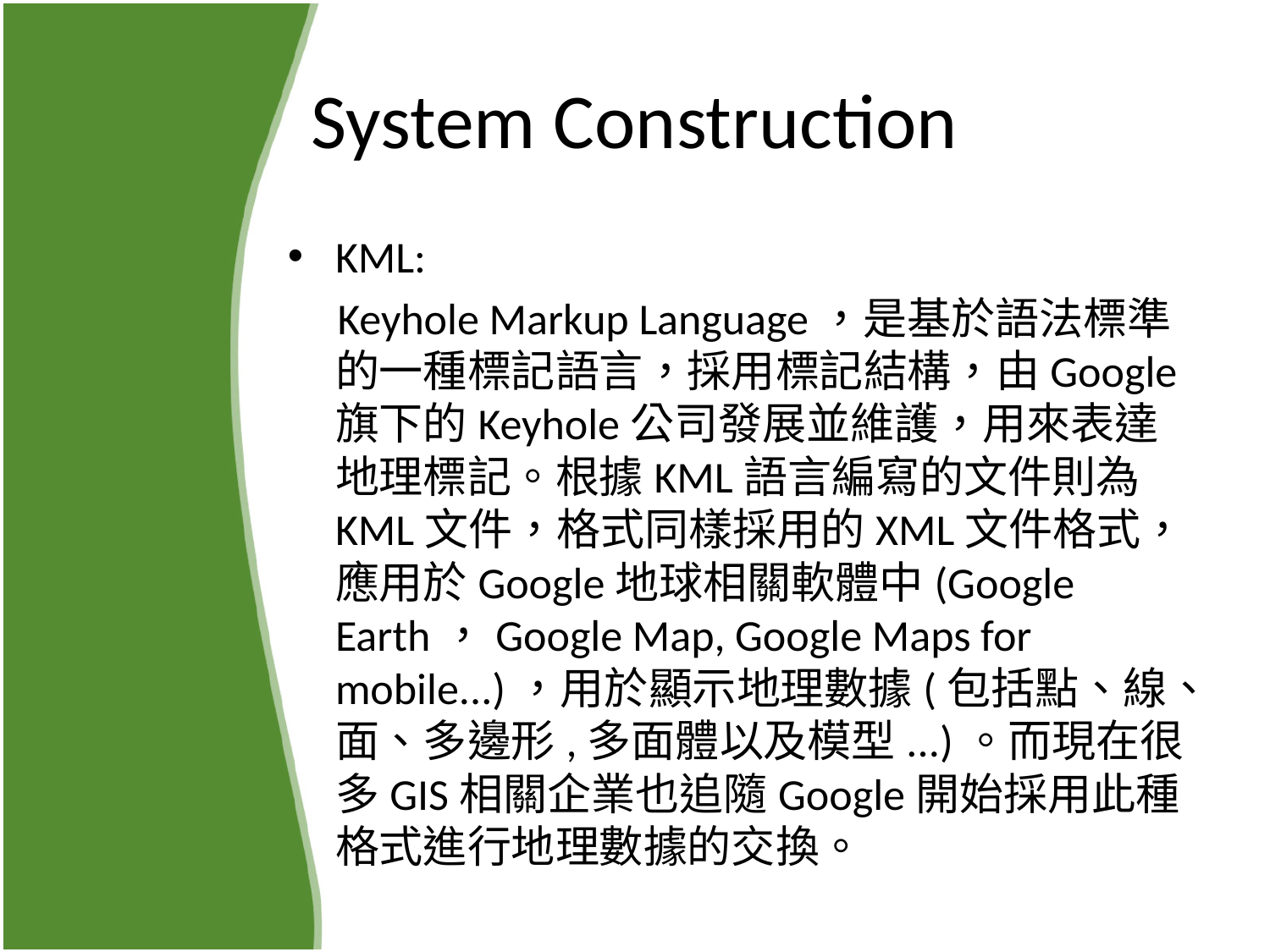

# System Construction
KML:
     Keyhole Markup Language，是基於語法標準的一種標記語言，採用標記結構，由Google旗下的Keyhole公司發展並維護，用來表達地理標記。根據KML語言編寫的文件則為KML文件，格式同樣採用的XML文件格式，應用於Google地球相關軟體中(Google Earth，Google Map, Google Maps for mobile...)，用於顯示地理數據(包括點、線、面、多邊形,多面體以及模型...)。而現在很多GIS相關企業也追隨Google開始採用此種格式進行地理數據的交換。